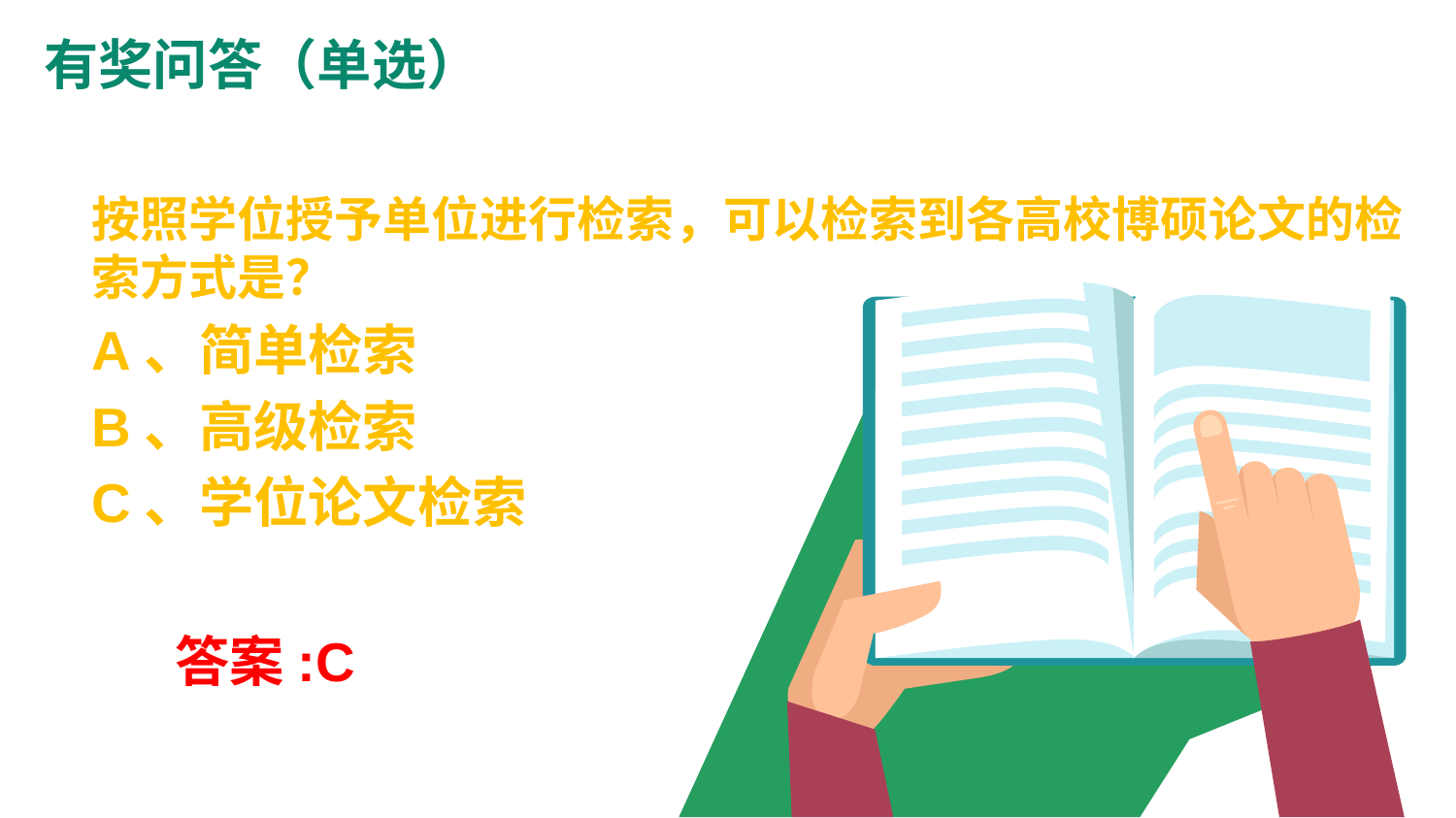

有奖问答（单选）
按照学位授予单位进行检索，可以检索到各高校博硕论文的检索方式是？
A、简单检索
B、高级检索
C、学位论文检索

答案:C